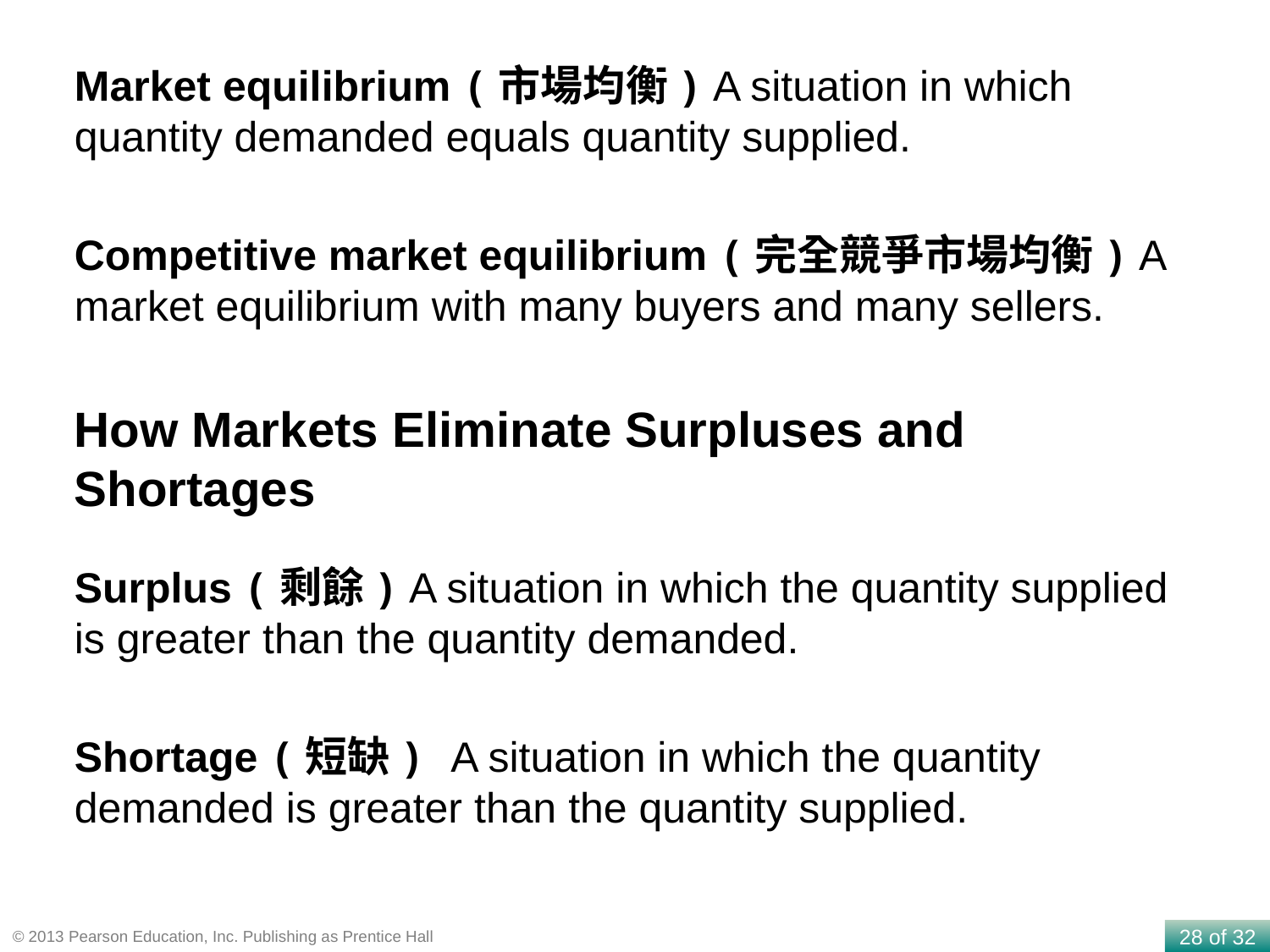

Market equilibrium (市場均衡) A situation in which quantity demanded equals quantity supplied.

Competitive market equilibrium (完全競爭市場均衡) A market equilibrium with many buyers and many sellers.
How Markets Eliminate Surpluses and Shortages
Surplus (剩餘) A situation in which the quantity supplied is greater than the quantity demanded.

Shortage (短缺) A situation in which the quantity demanded is greater than the quantity supplied.